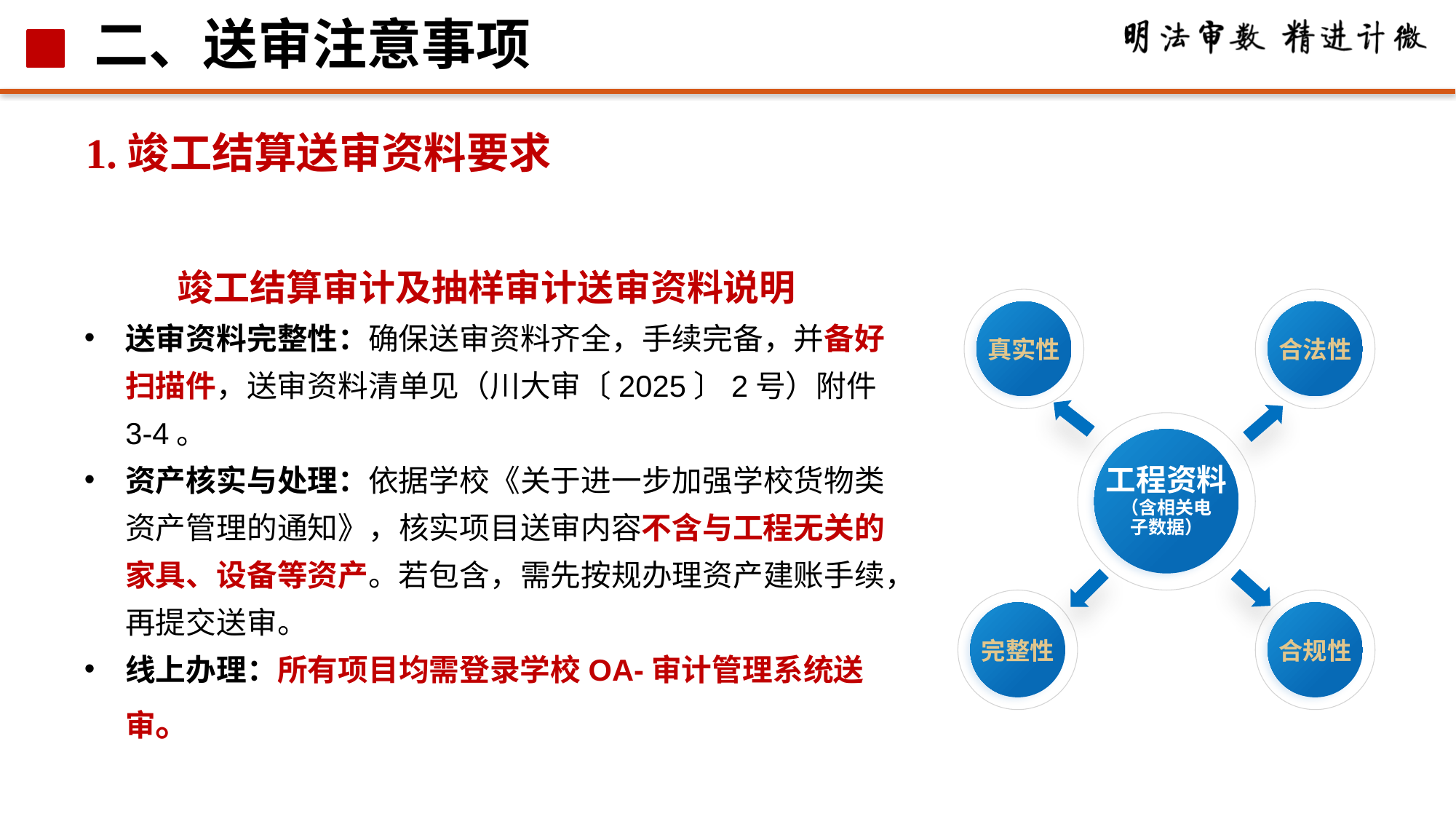

# 二、送审注意事项
1.竣工结算送审资料要求

竣工结算审计及抽样审计送审资料说明
送审资料完整性：确保送审资料齐全，手续完备，并备好扫描件，送审资料清单见（川大审〔2025〕2号）附件3-4。
资产核实与处理：依据学校《关于进一步加强学校货物类资产管理的通知》，核实项目送审内容不含与工程无关的家具、设备等资产。若包含，需先按规办理资产建账手续，再提交送审。
线上办理：所有项目均需登录学校OA-审计管理系统送审。

合法性
真实性

工程资料
（含相关电
子数据）

完整性
合规性